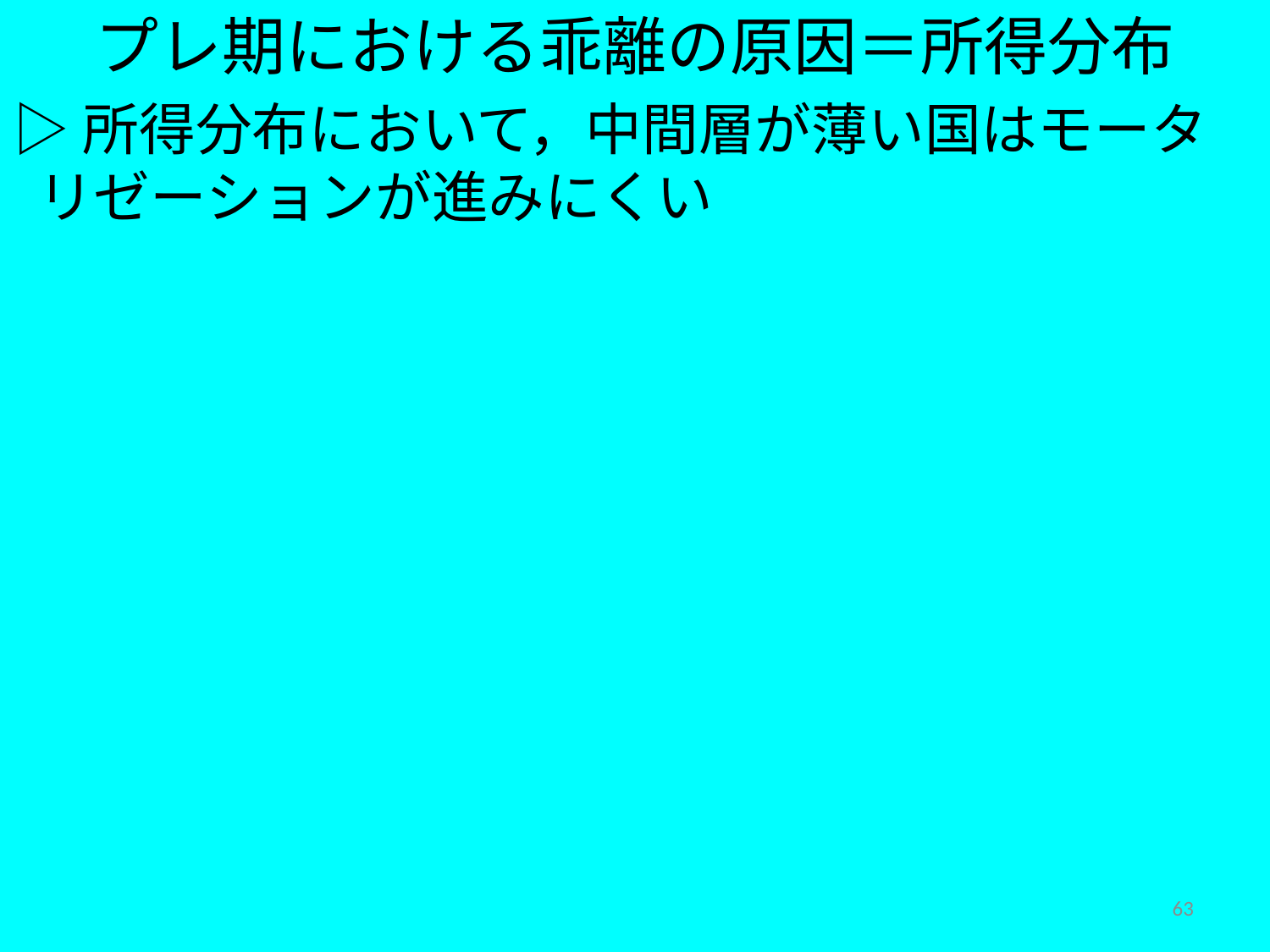

プレ期における乖離の原因＝所得分布
▷所得分布において，中間層が薄い国はモータリゼーションが進みにくい
63